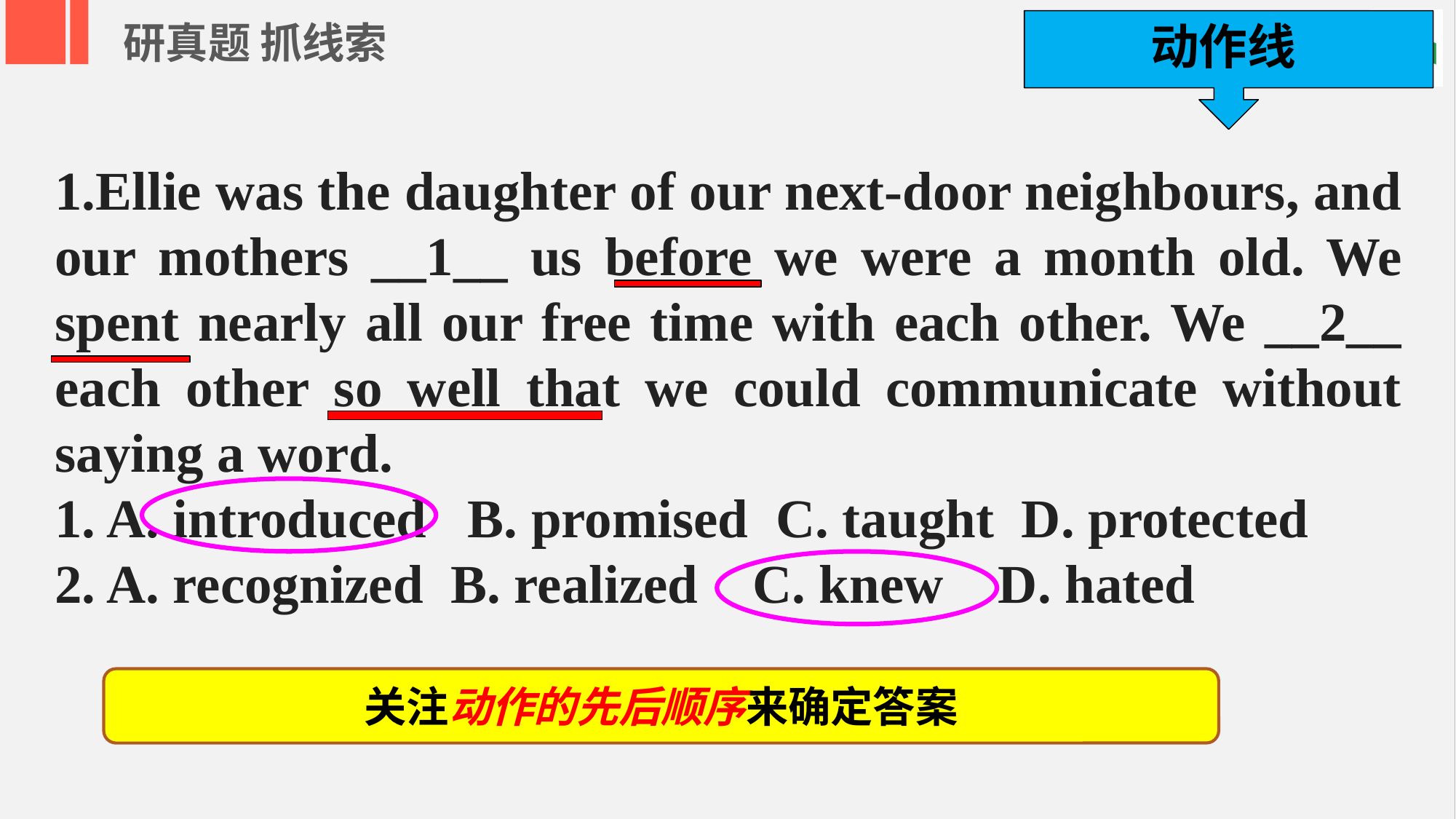

研真题 抓线索
动作线

1.Ellie was the daughter of our next-door neighbours, and our mothers __1__ us before we were a month old. We spent nearly all our free time with each other. We __2__ each other so well that we could communicate without saying a word.
1. A. introduced   B. promised  C. taught  D. protected
2. A. recognized  B. realized    C. knew    D. hated

关注动作的先后顺序来确定答案